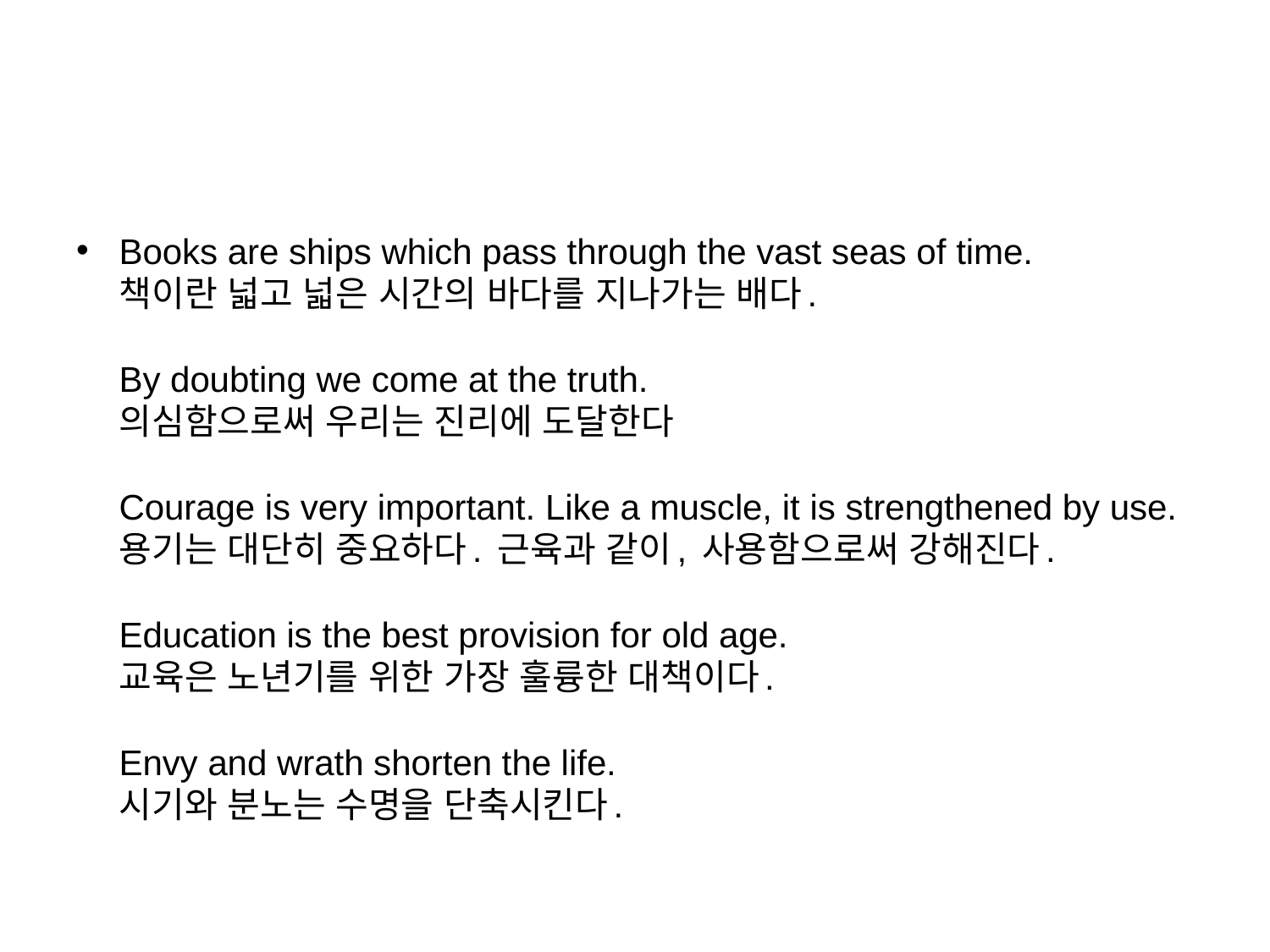

#
Books are ships which pass through the vast seas of time.
책이란 넓고 넓은 시간의 바다를 지나가는 배다.
By doubting we come at the truth.
의심함으로써 우리는 진리에 도달한다
Courage is very important. Like a muscle, it is strengthened by use.
용기는 대단히 중요하다. 근육과 같이, 사용함으로써 강해진다.
Education is the best provision for old age.
교육은 노년기를 위한 가장 훌륭한 대책이다.
Envy and wrath shorten the life.
시기와 분노는 수명을 단축시킨다.